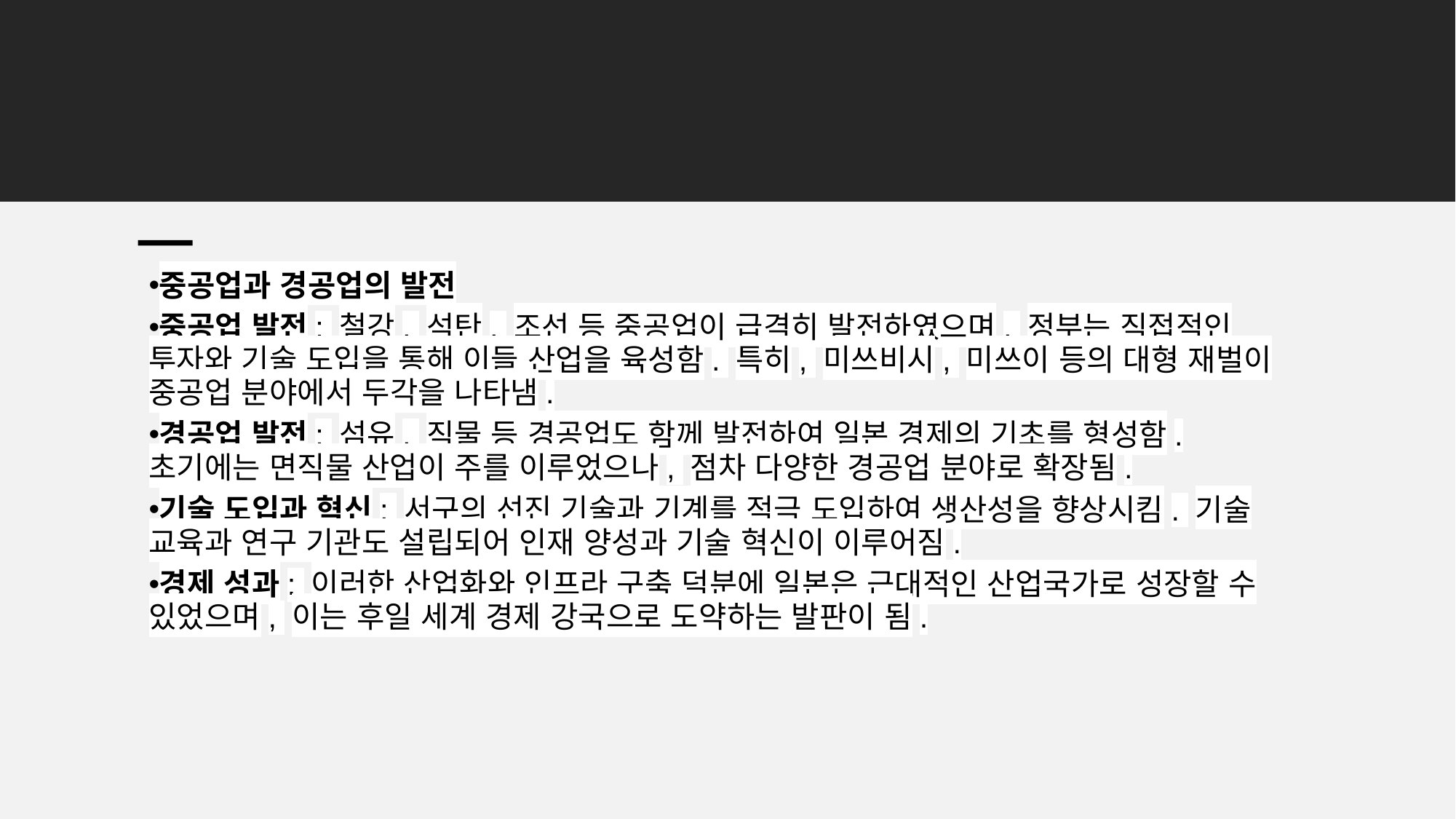

중공업과 경공업의 발전
중공업 발전: 철강, 석탄, 조선 등 중공업이 급격히 발전하였으며, 정부는 직접적인 투자와 기술 도입을 통해 이들 산업을 육성함. 특히, 미쓰비시, 미쓰이 등의 대형 재벌이 중공업 분야에서 두각을 나타냄.
경공업 발전: 섬유, 직물 등 경공업도 함께 발전하여 일본 경제의 기초를 형성함. 초기에는 면직물 산업이 주를 이루었으나, 점차 다양한 경공업 분야로 확장됨.
기술 도입과 혁신: 서구의 선진 기술과 기계를 적극 도입하여 생산성을 향상시킴. 기술 교육과 연구 기관도 설립되어 인재 양성과 기술 혁신이 이루어짐.
경제 성과: 이러한 산업화와 인프라 구축 덕분에 일본은 근대적인 산업국가로 성장할 수 있었으며, 이는 후일 세계 경제 강국으로 도약하는 발판이 됨.